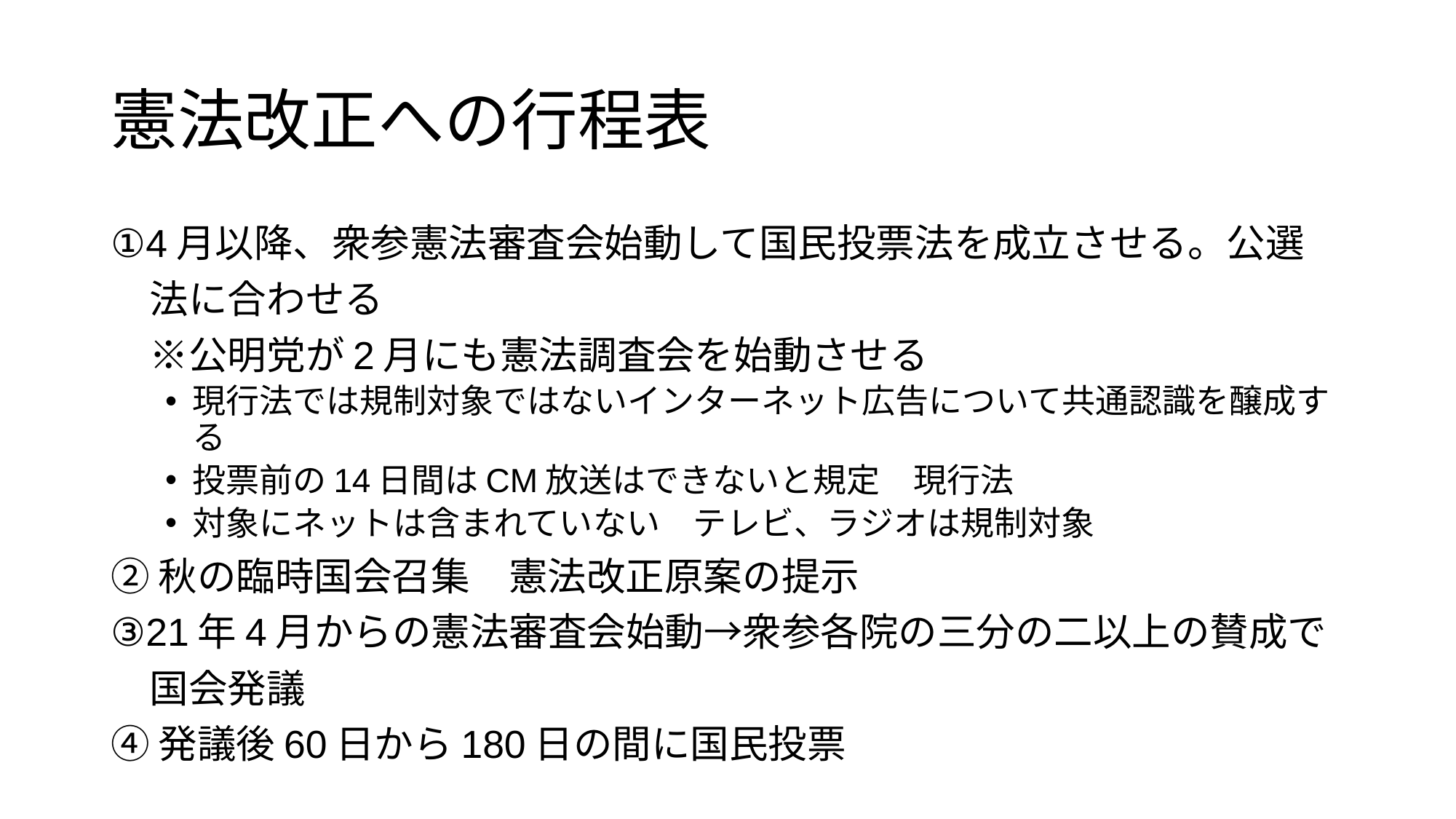

# 憲法改正への行程表
①4月以降、衆参憲法審査会始動して国民投票法を成立させる。公選
　法に合わせる
　※公明党が2月にも憲法調査会を始動させる
現行法では規制対象ではないインターネット広告について共通認識を醸成する
投票前の14日間はCM放送はできないと規定　現行法
対象にネットは含まれていない　テレビ、ラジオは規制対象
②秋の臨時国会召集　憲法改正原案の提示
③21年4月からの憲法審査会始動→衆参各院の三分の二以上の賛成で
　国会発議
④発議後60日から180日の間に国民投票